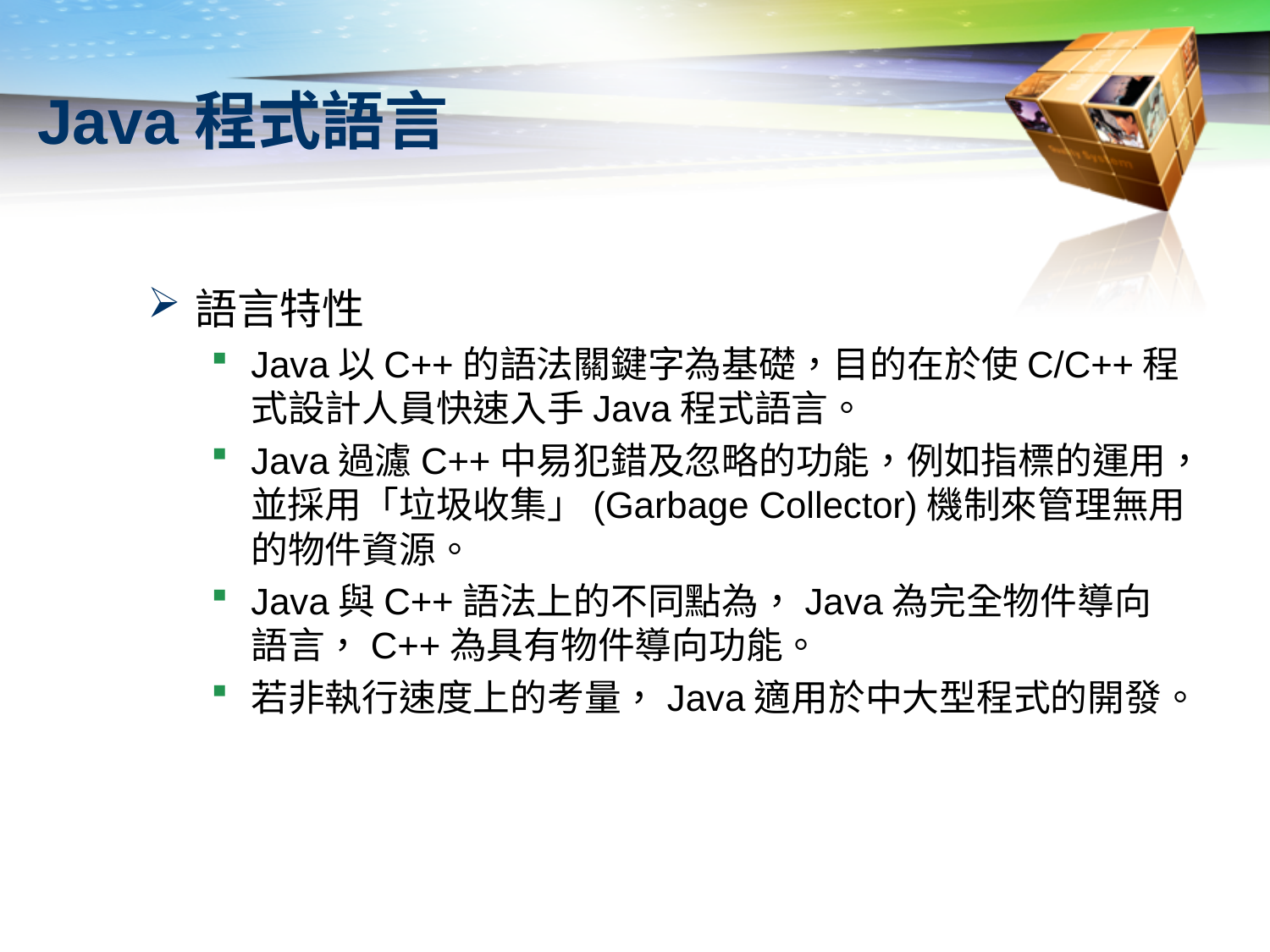

# Java程式語言
語言特性
Java以C++的語法關鍵字為基礎，目的在於使C/C++程式設計人員快速入手Java程式語言。
Java過濾C++中易犯錯及忽略的功能，例如指標的運用，並採用「垃圾收集」(Garbage Collector)機制來管理無用的物件資源。
Java與C++語法上的不同點為，Java為完全物件導向語言，C++為具有物件導向功能。
若非執行速度上的考量，Java適用於中大型程式的開發。